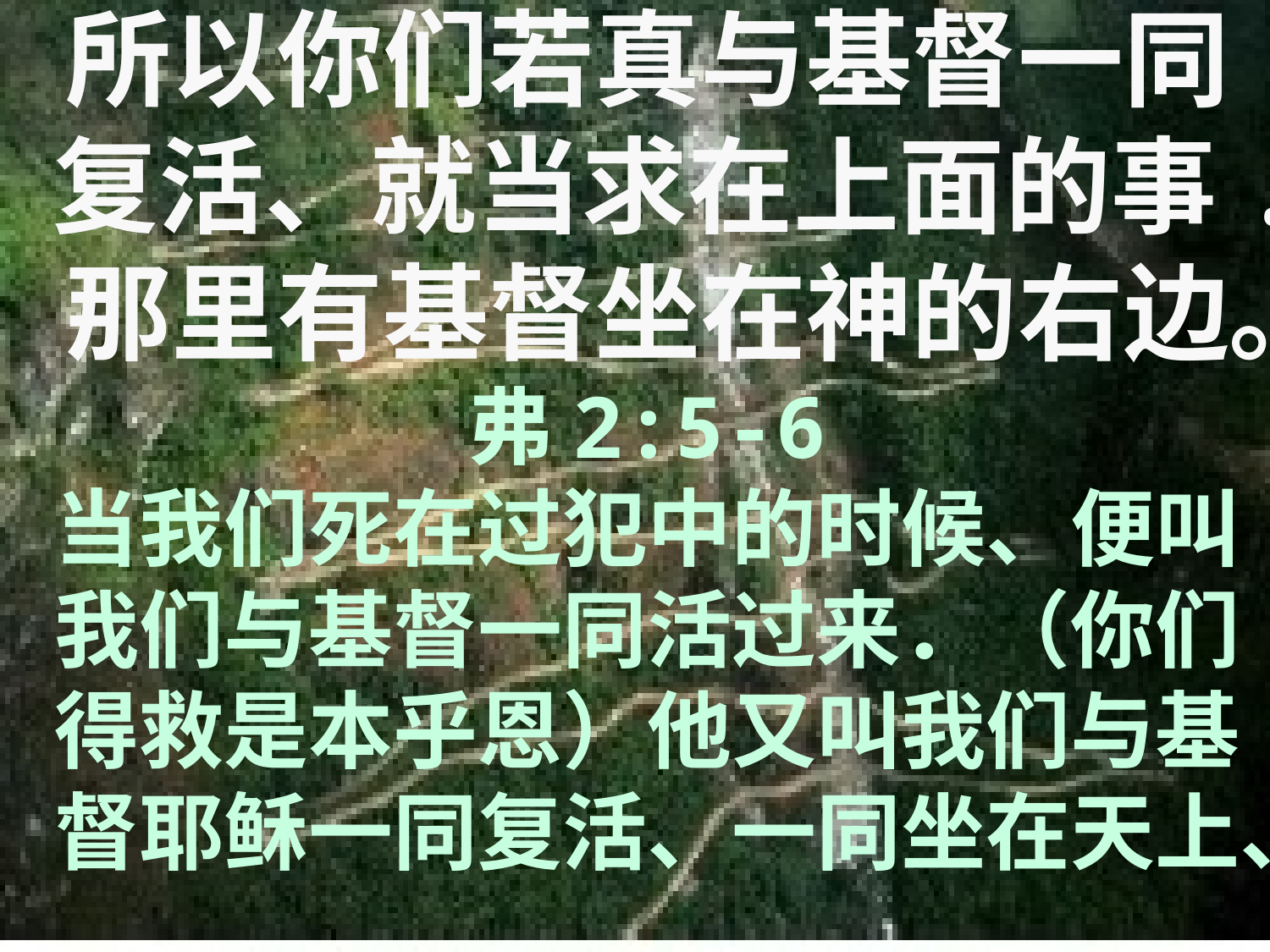

所以你们若真与基督一同复活、就当求在上面的事.
那里有基督坐在神的右边。
弗2:5-6
当我们死在过犯中的时候、便叫我们与基督一同活过来．（你们得救是本乎恩）他又叫我们与基督耶稣一同复活、一同坐在天上、